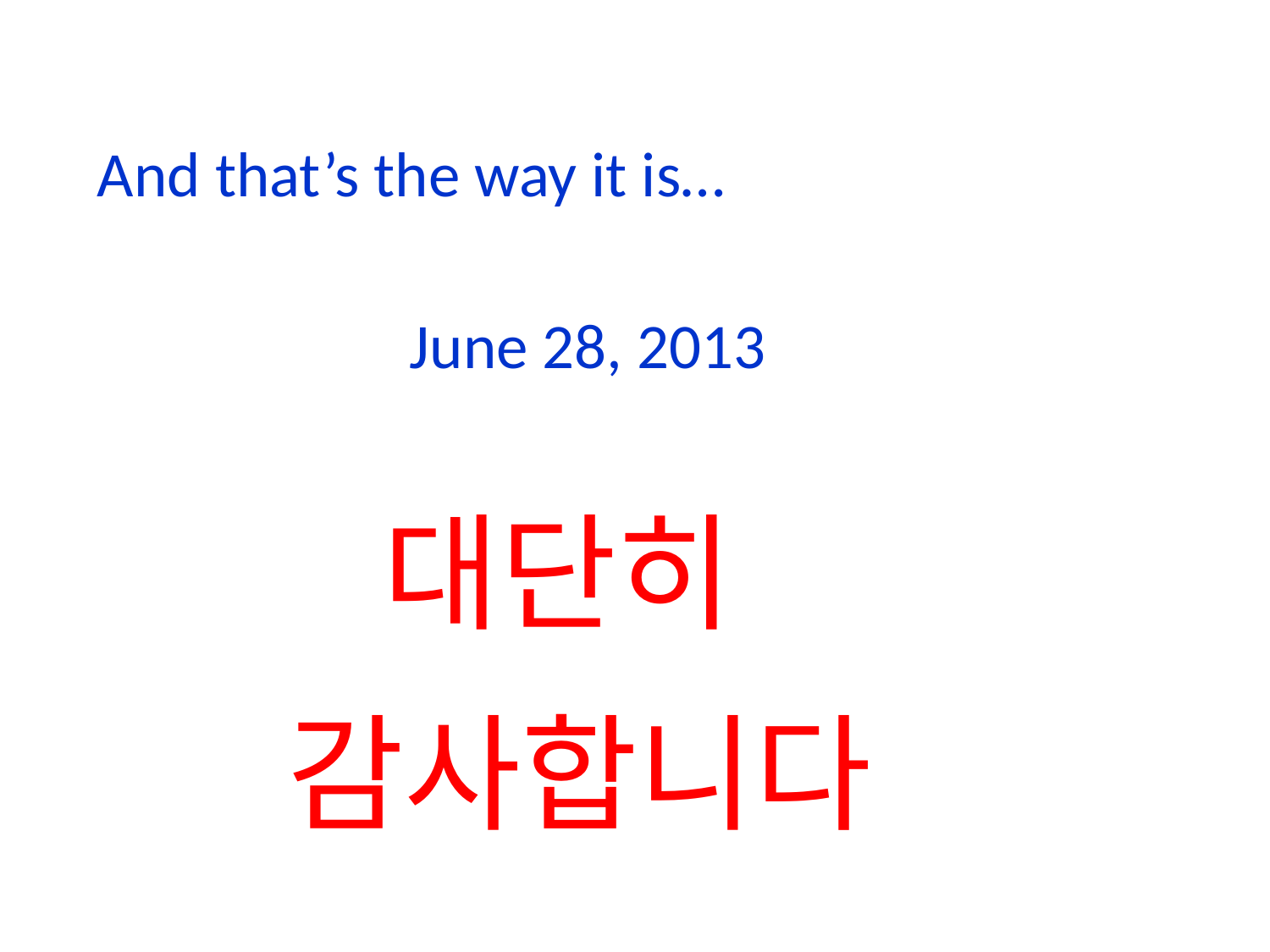

And that’s the way it is…
June 28, 2013
대단히
감사합니다